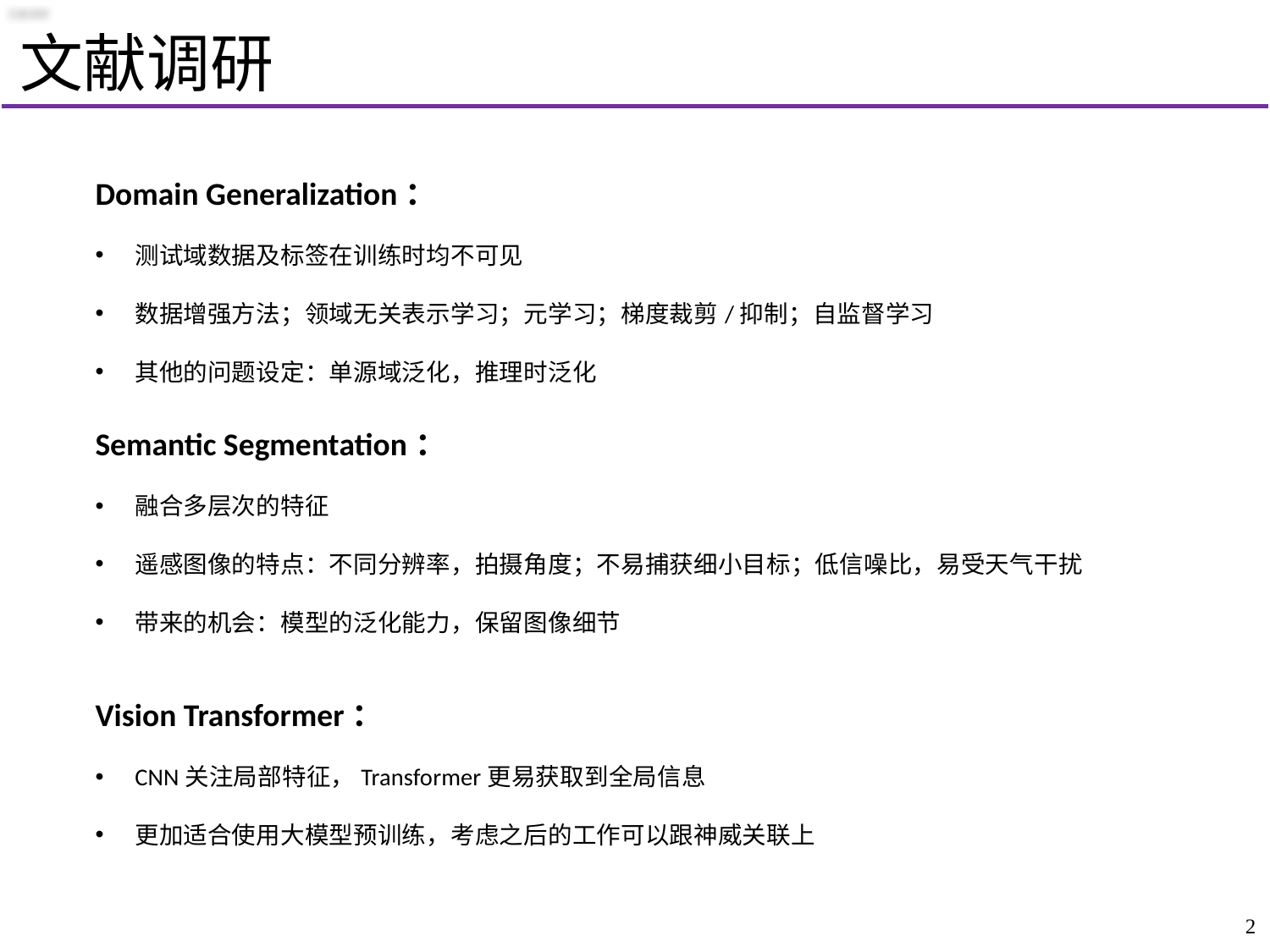

# 文献调研
Domain Generalization：
测试域数据及标签在训练时均不可见
数据增强方法；领域无关表示学习；元学习；梯度裁剪/抑制；自监督学习
其他的问题设定：单源域泛化，推理时泛化
Semantic Segmentation：
融合多层次的特征
遥感图像的特点：不同分辨率，拍摄角度；不易捕获细小目标；低信噪比，易受天气干扰
带来的机会：模型的泛化能力，保留图像细节

Vision Transformer：
CNN关注局部特征，Transformer更易获取到全局信息
更加适合使用大模型预训练，考虑之后的工作可以跟神威关联上

2